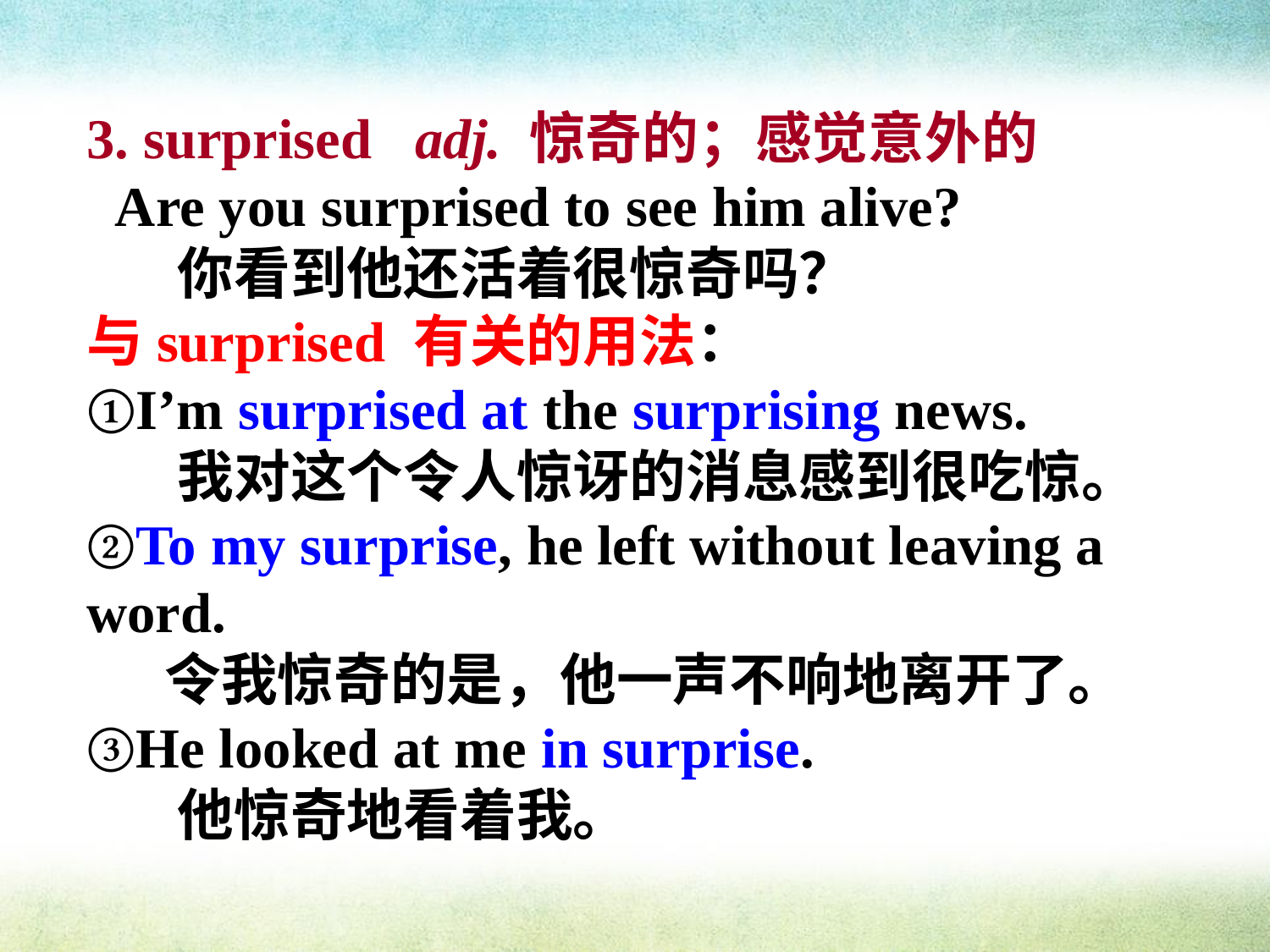

3. surprised   adj. 惊奇的；感觉意外的
  Are you surprised to see him alive?
      你看到他还活着很惊奇吗？
与surprised 有关的用法：
①I’m surprised at the surprising news.
      我对这个令人惊讶的消息感到很吃惊。
②To my surprise, he left without leaving a word.
     令我惊奇的是，他一声不响地离开了。
③He looked at me in surprise.
      他惊奇地看着我。